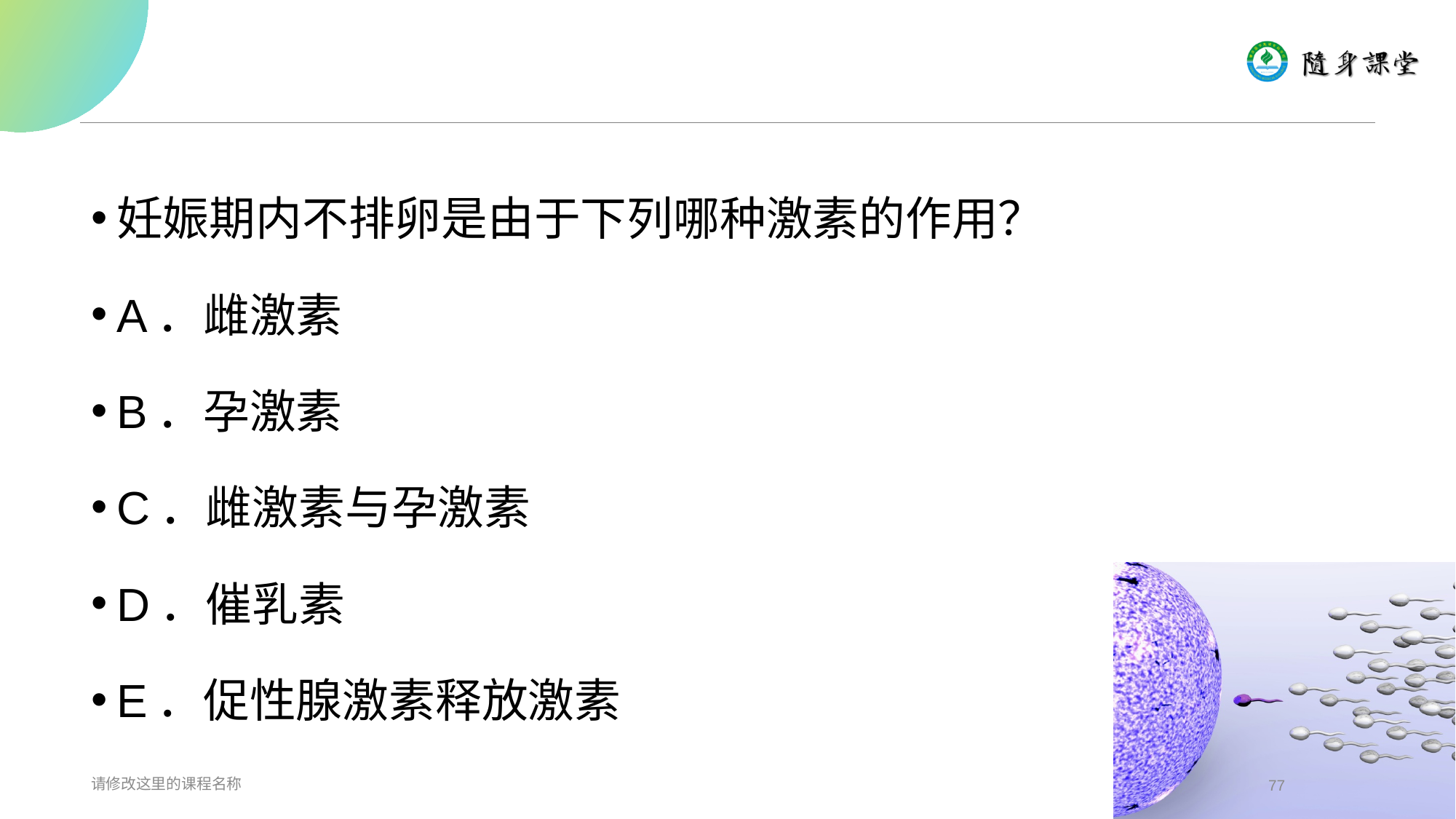

#
妊娠期内不排卵是由于下列哪种激素的作用？
A．雌激素
B．孕激素
C．雌激素与孕激素
D．催乳素
E．促性腺激素释放激素
请修改这里的课程名称
77